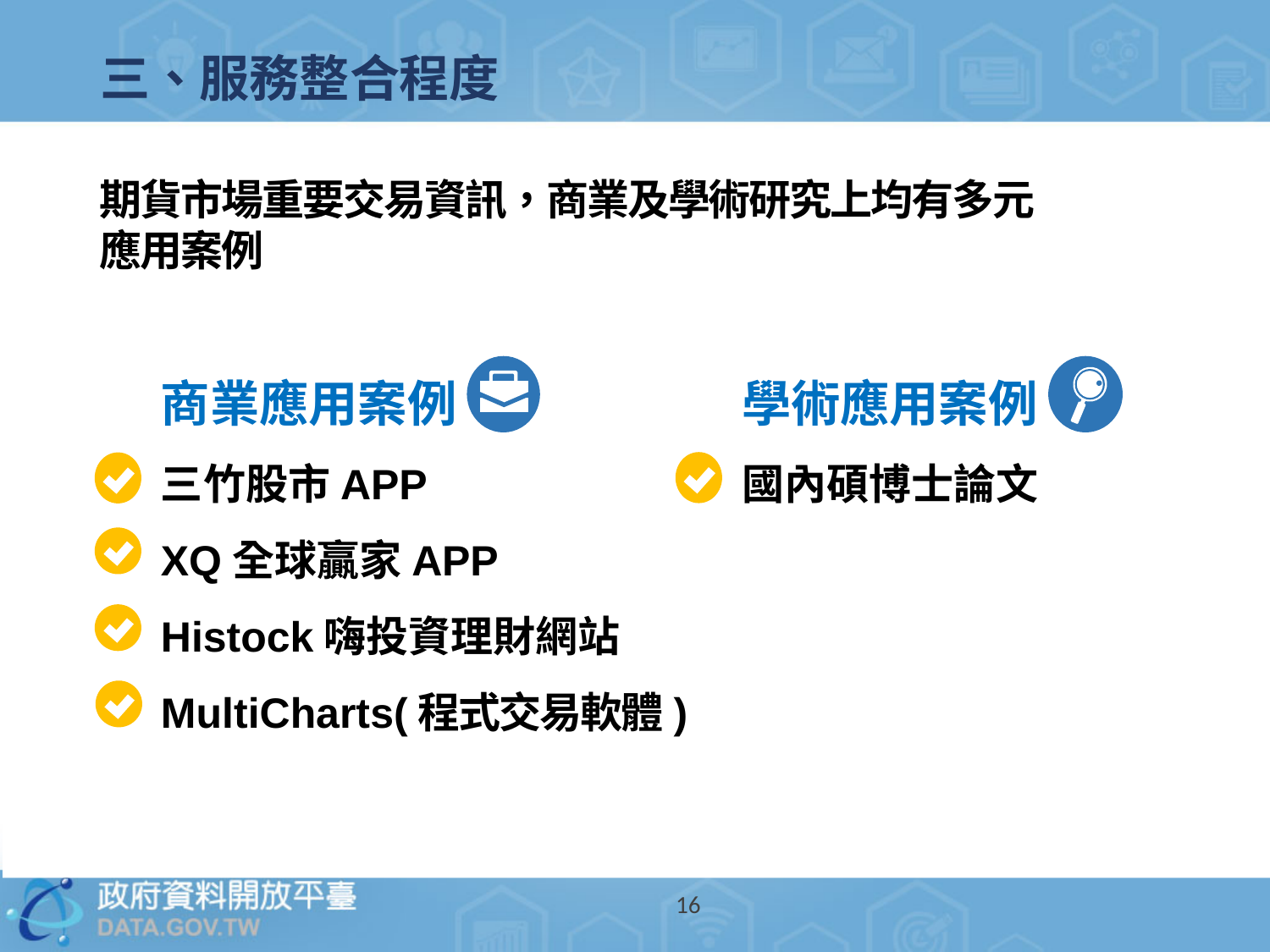

# 三、服務整合程度

期貨市場重要交易資訊，商業及學術研究上均有多元
應用案例
商業應用案例
三竹股市APP
XQ全球贏家APP
Histock嗨投資理財網站
MultiCharts(程式交易軟體)

學術應用案例
國內碩博士論文

16